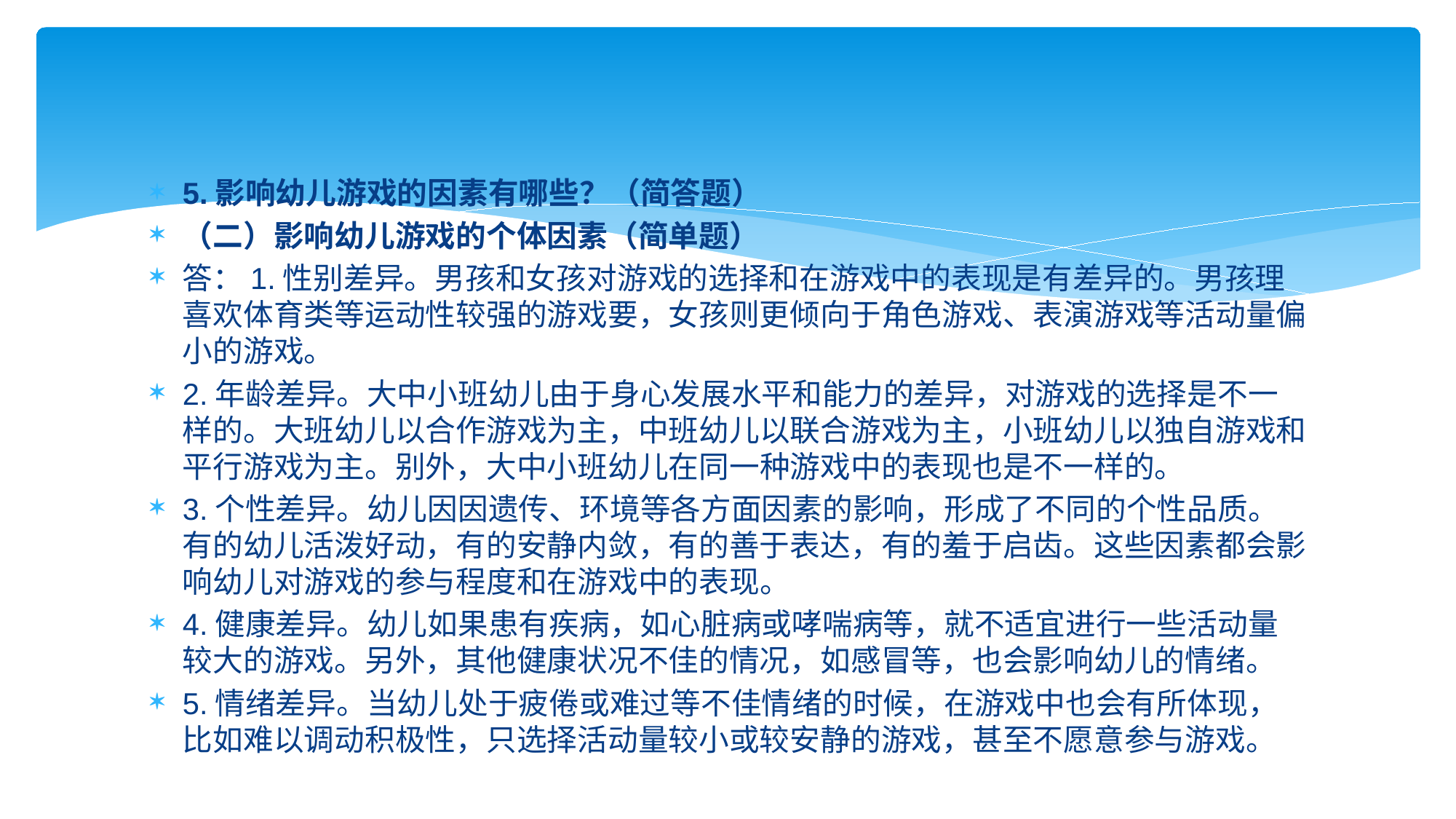

5.影响幼儿游戏的因素有哪些？（简答题）
（二）影响幼儿游戏的个体因素（简单题）
答：1.性别差异。男孩和女孩对游戏的选择和在游戏中的表现是有差异的。男孩理喜欢体育类等运动性较强的游戏要，女孩则更倾向于角色游戏、表演游戏等活动量偏小的游戏。
2.年龄差异。大中小班幼儿由于身心发展水平和能力的差异，对游戏的选择是不一样的。大班幼儿以合作游戏为主，中班幼儿以联合游戏为主，小班幼儿以独自游戏和平行游戏为主。别外，大中小班幼儿在同一种游戏中的表现也是不一样的。
3.个性差异。幼儿因因遗传、环境等各方面因素的影响，形成了不同的个性品质。有的幼儿活泼好动，有的安静内敛，有的善于表达，有的羞于启齿。这些因素都会影响幼儿对游戏的参与程度和在游戏中的表现。
4.健康差异。幼儿如果患有疾病，如心脏病或哮喘病等，就不适宜进行一些活动量较大的游戏。另外，其他健康状况不佳的情况，如感冒等，也会影响幼儿的情绪。
5.情绪差异。当幼儿处于疲倦或难过等不佳情绪的时候，在游戏中也会有所体现，比如难以调动积极性，只选择活动量较小或较安静的游戏，甚至不愿意参与游戏。